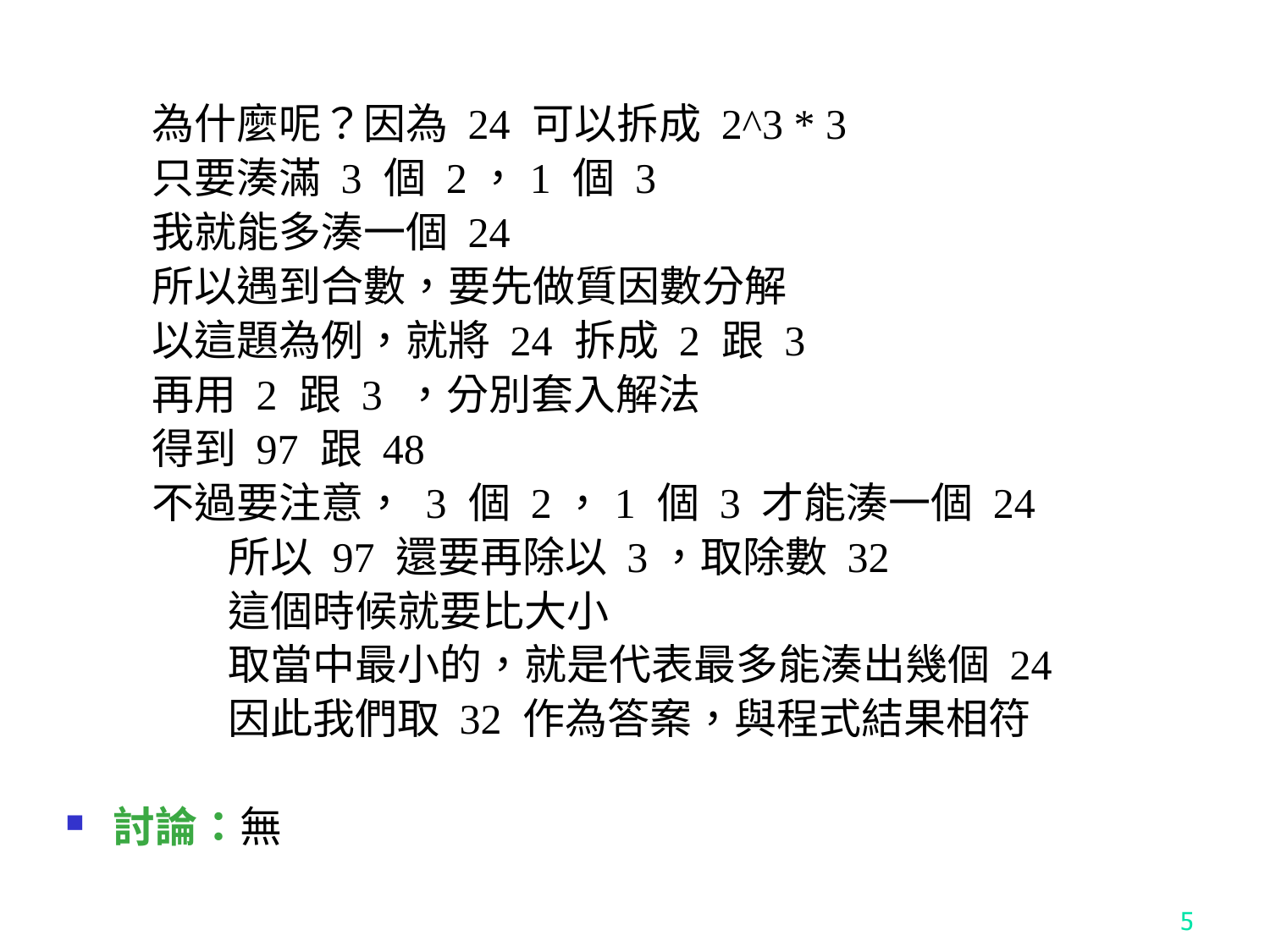

為什麼呢？因為 24 可以拆成 2^3 * 3
        只要湊滿 3 個 2，1 個 3
        我就能多湊一個 24
        所以遇到合數，要先做質因數分解
        以這題為例，就將 24 拆成 2 跟 3
        再用 2 跟 3 ，分別套入解法
        得到 97 跟 48
        不過要注意， 3 個 2，1 個 3 才能湊一個 24
                所以 97 還要再除以 3，取除數 32
                這個時候就要比大小
                取當中最小的，就是代表最多能湊出幾個 24
                因此我們取 32 作為答案，與程式結果相符

討論：無
5